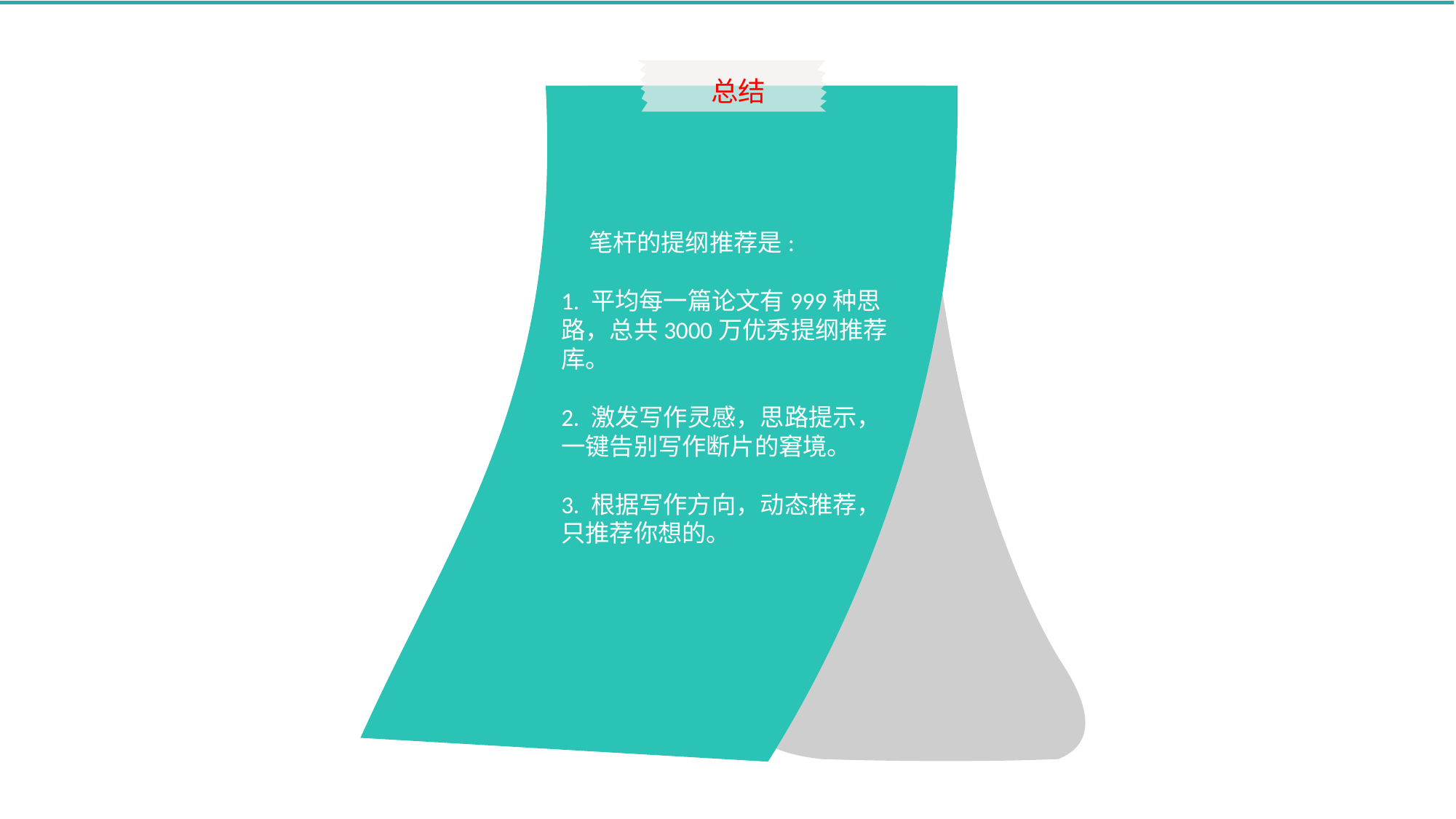

总结

    笔杆的提纲推荐是:

1. 平均每一篇论文有999种思路，总共3000万优秀提纲推荐库。

2. 激发写作灵感，思路提示， 一键告别写作断片的窘境。

3. 根据写作方向，动态推荐，只推荐你想的。